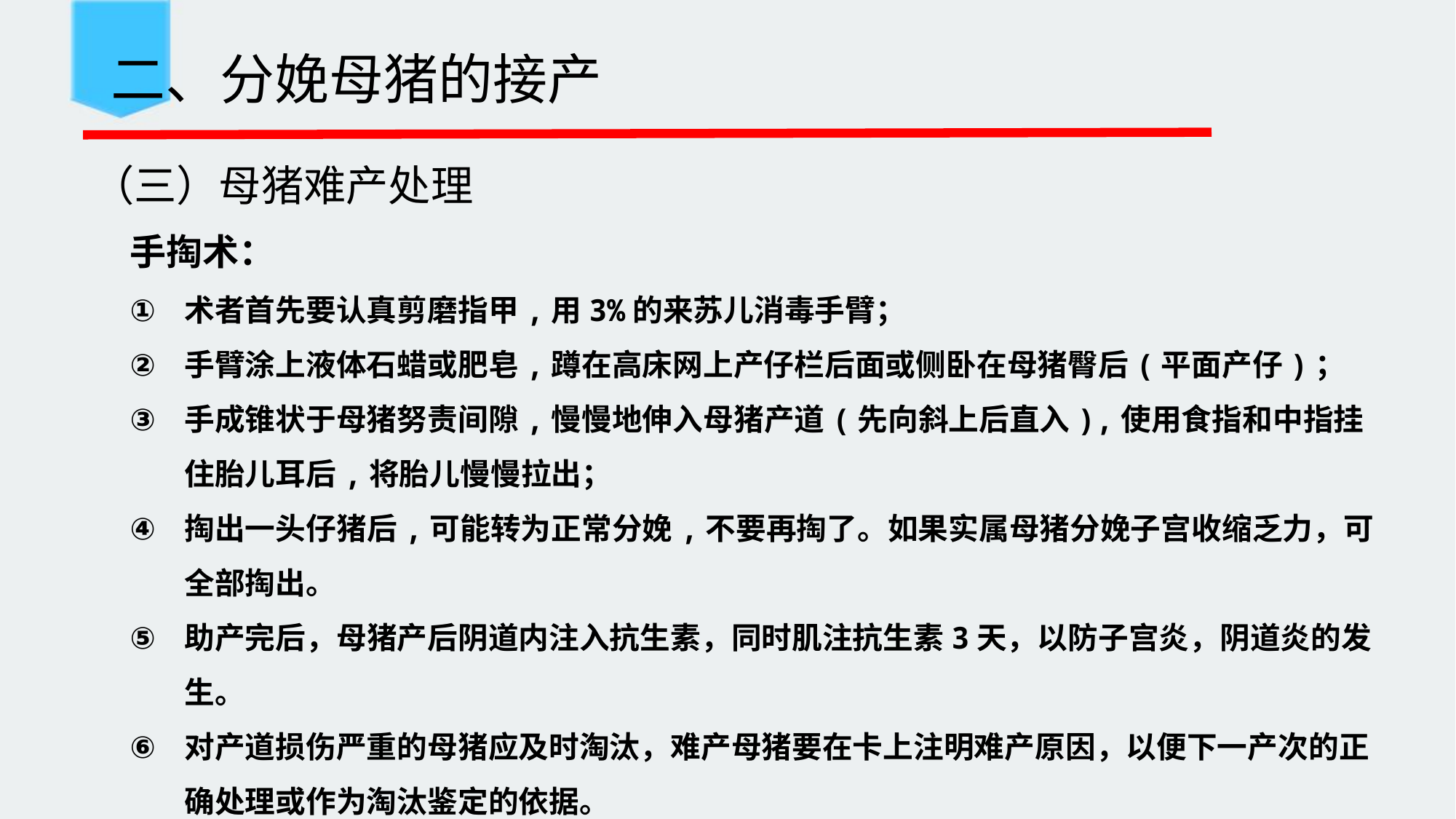

二、分娩母猪的接产
（三）母猪难产处理
手掏术：
术者首先要认真剪磨指甲,用3%的来苏儿消毒手臂；
手臂涂上液体石蜡或肥皂,蹲在高床网上产仔栏后面或侧卧在母猪臀后(平面产仔)；
手成锥状于母猪努责间隙,慢慢地伸入母猪产道(先向斜上后直入),使用食指和中指挂住胎儿耳后,将胎儿慢慢拉出；
掏出一头仔猪后,可能转为正常分娩,不要再掏了。如果实属母猪分娩子宫收缩乏力，可全部掏出。
助产完后，母猪产后阴道内注入抗生素，同时肌注抗生素3天，以防子宫炎，阴道炎的发生。
对产道损伤严重的母猪应及时淘汰，难产母猪要在卡上注明难产原因，以便下一产次的正确处理或作为淘汰鉴定的依据。